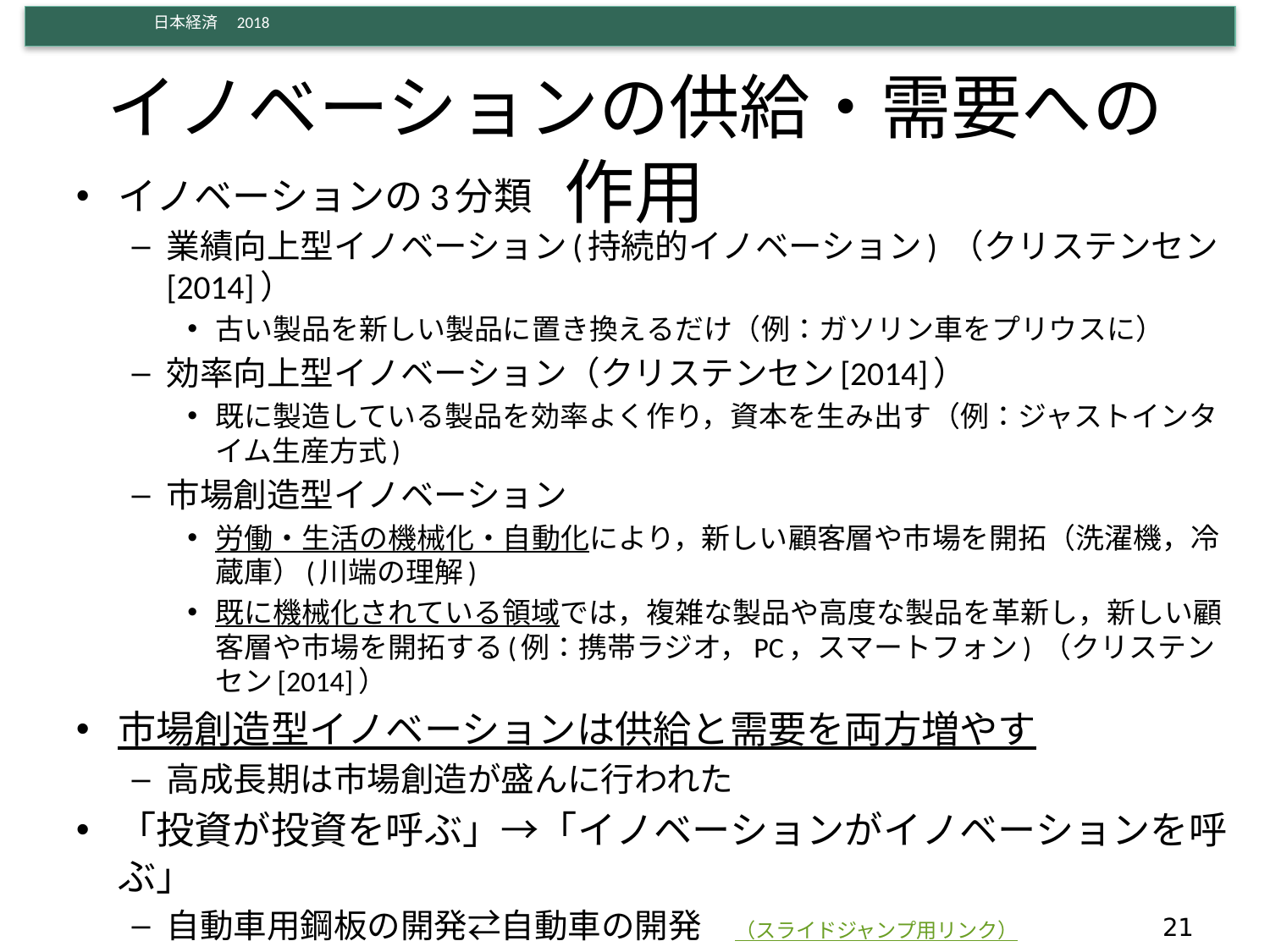

# イノベーションの供給・需要への作用
イノベーションの3分類
業績向上型イノベーション(持続的イノベーション) （クリステンセン[2014]）
古い製品を新しい製品に置き換えるだけ（例：ガソリン車をプリウスに）
効率向上型イノベーション（クリステンセン[2014]）
既に製造している製品を効率よく作り，資本を生み出す（例：ジャストインタイム生産方式)
市場創造型イノベーション
労働・生活の機械化・自動化により，新しい顧客層や市場を開拓（洗濯機，冷蔵庫）(川端の理解)
既に機械化されている領域では，複雑な製品や高度な製品を革新し，新しい顧客層や市場を開拓する(例：携帯ラジオ，PC，スマートフォン) （クリステンセン[2014]）
市場創造型イノベーションは供給と需要を両方増やす
高成長期は市場創造が盛んに行われた
「投資が投資を呼ぶ」→「イノベーションがイノベーションを呼ぶ」
自動車用鋼板の開発⇄自動車の開発　（スライドジャンプ用リンク）
21